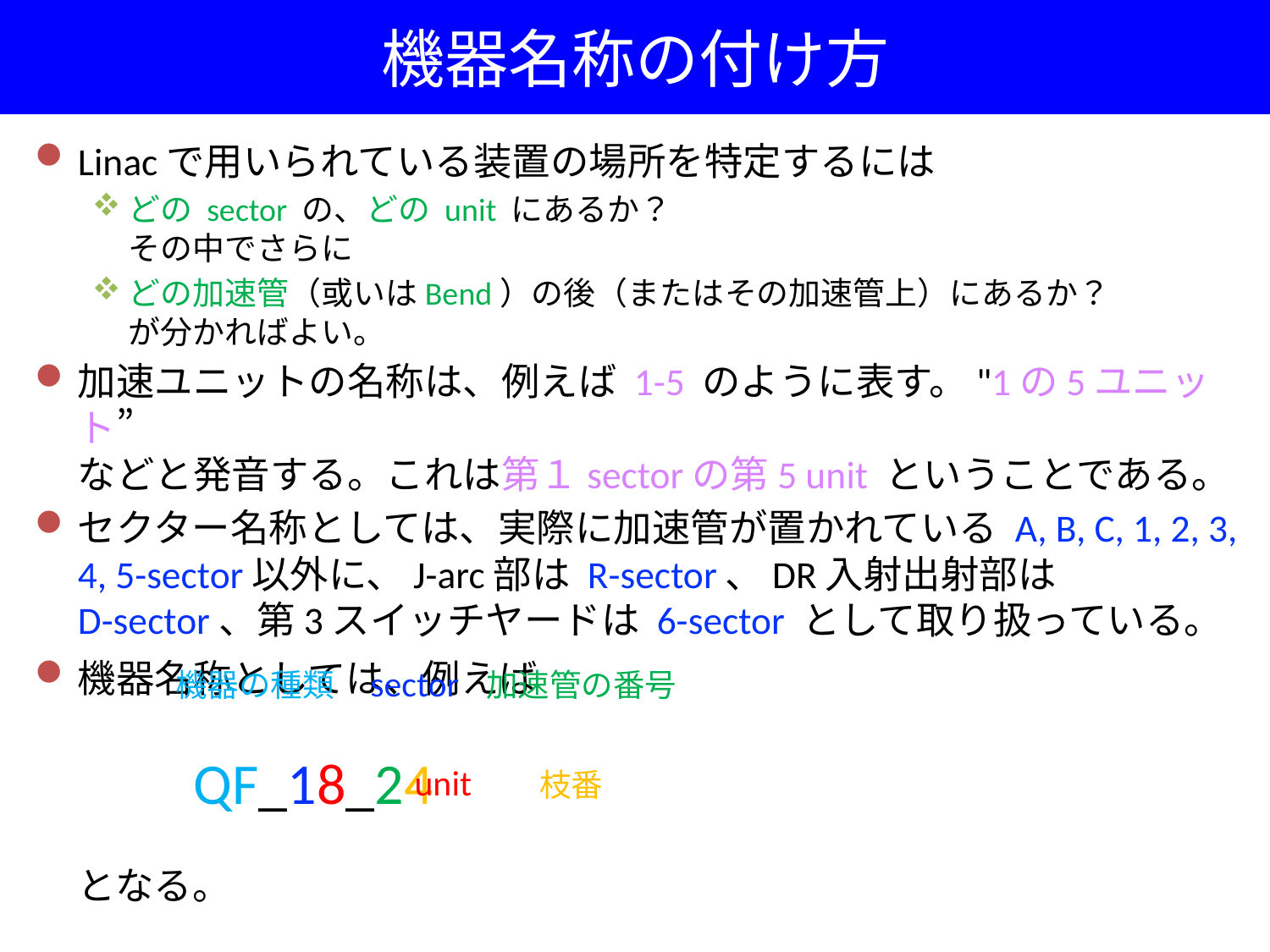

# 機器名称の付け方
Linacで用いられている装置の場所を特定するには
どの sector の、どの unit にあるか？
その中でさらに
どの加速管（或いはBend）の後（またはその加速管上）にあるか？
が分かればよい。
加速ユニットの名称は、例えば 1-5 のように表す。"1の5ユニット”
などと発音する。これは第１sectorの第5 unit ということである。
セクター名称としては、実際に加速管が置かれている A, B, C, 1, 2, 3, 4, 5-sector以外に、J-arc部は R-sector、DR入射出射部は
D-sector、第3スイッチヤードは 6-sector として取り扱っている。
機器名称としては、例えば
				QF_18_24
となる。
sector
機器の種類
加速管の番号
unit
枝番